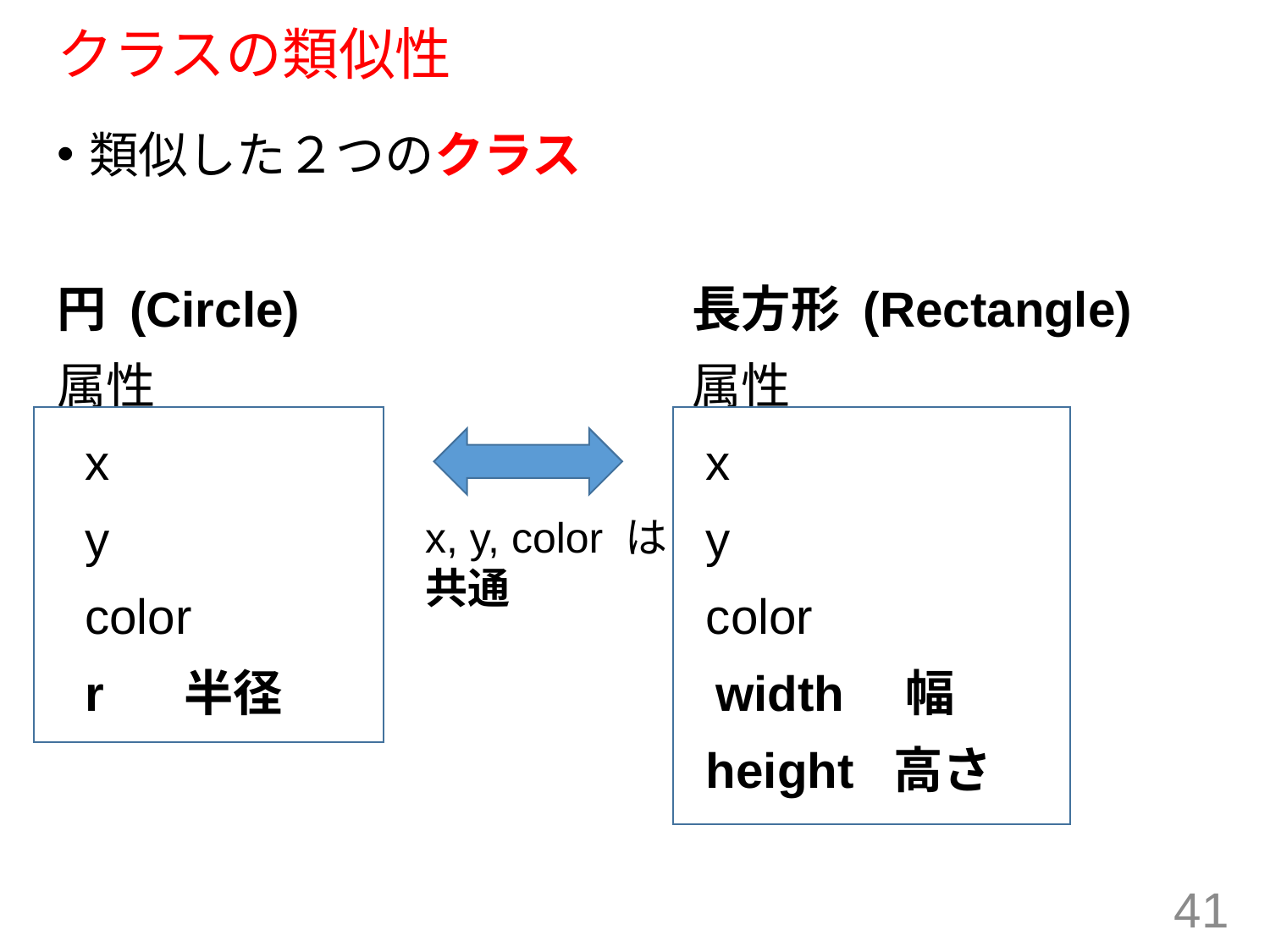

# クラスの類似性
類似した２つのクラス

円 (Circle)				長方形 (Rectangle)
属性					属性
  x					 x
  y					 y
  color				 color
  r	半径				 width　幅
					 height  高さ

x, y, color は
共通

41